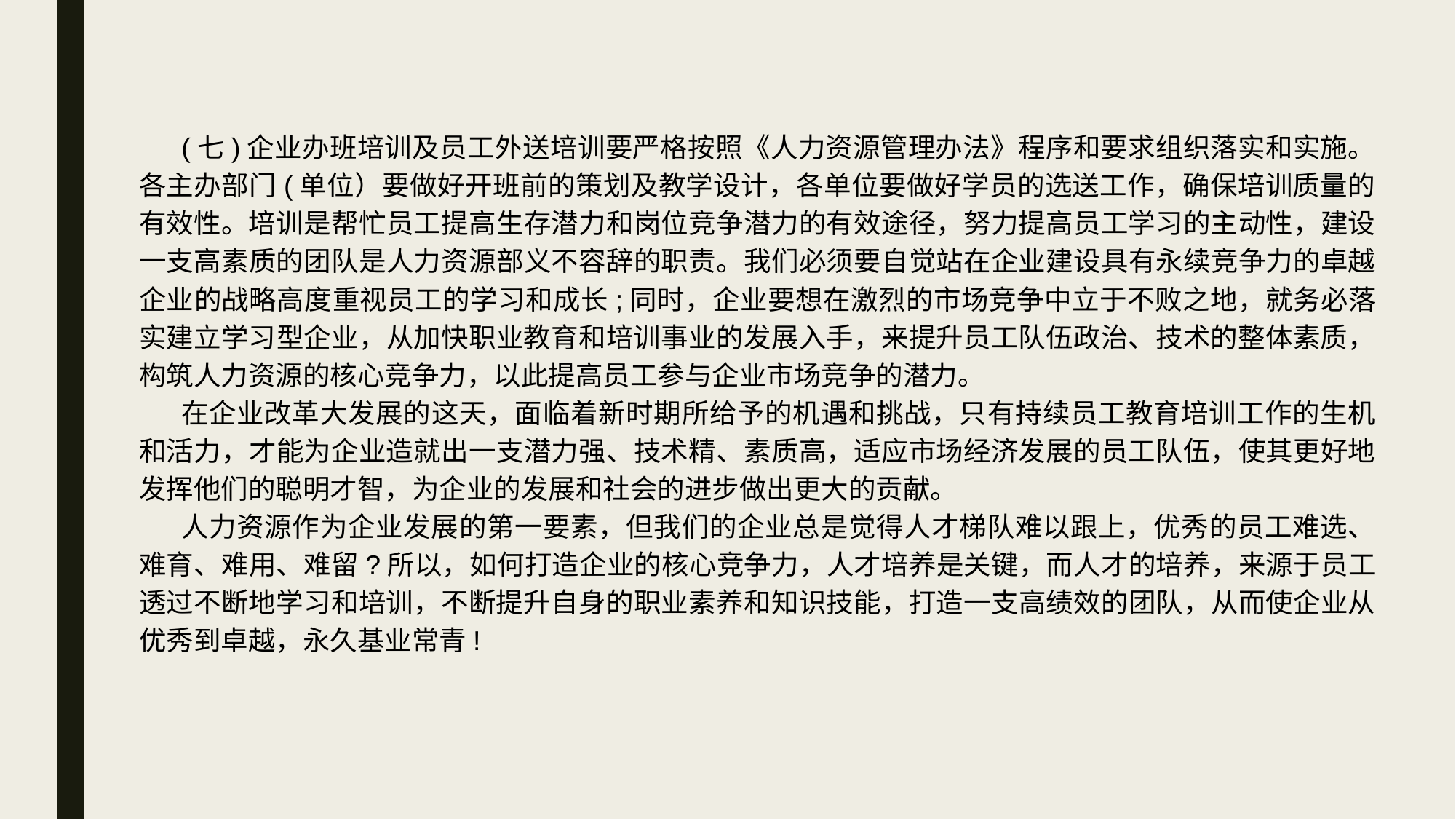

(七)企业办班培训及员工外送培训要严格按照《人力资源管理办法》程序和要求组织落实和实施。各主办部门(单位）要做好开班前的策划及教学设计，各单位要做好学员的选送工作，确保培训质量的有效性。培训是帮忙员工提高生存潜力和岗位竞争潜力的有效途径，努力提高员工学习的主动性，建设一支高素质的团队是人力资源部义不容辞的职责。我们必须要自觉站在企业建设具有永续竞争力的卓越企业的战略高度重视员工的学习和成长;同时，企业要想在激烈的市场竞争中立于不败之地，就务必落实建立学习型企业，从加快职业教育和培训事业的发展入手，来提升员工队伍政治、技术的整体素质，构筑人力资源的核心竞争力，以此提高员工参与企业市场竞争的潜力。
在企业改革大发展的这天，面临着新时期所给予的机遇和挑战，只有持续员工教育培训工作的生机和活力，才能为企业造就出一支潜力强、技术精、素质高，适应市场经济发展的员工队伍，使其更好地发挥他们的聪明才智，为企业的发展和社会的进步做出更大的贡献。
人力资源作为企业发展的第一要素，但我们的企业总是觉得人才梯队难以跟上，优秀的员工难选、难育、难用、难留?所以，如何打造企业的核心竞争力，人才培养是关键，而人才的培养，来源于员工透过不断地学习和培训，不断提升自身的职业素养和知识技能，打造一支高绩效的团队，从而使企业从优秀到卓越，永久基业常青!